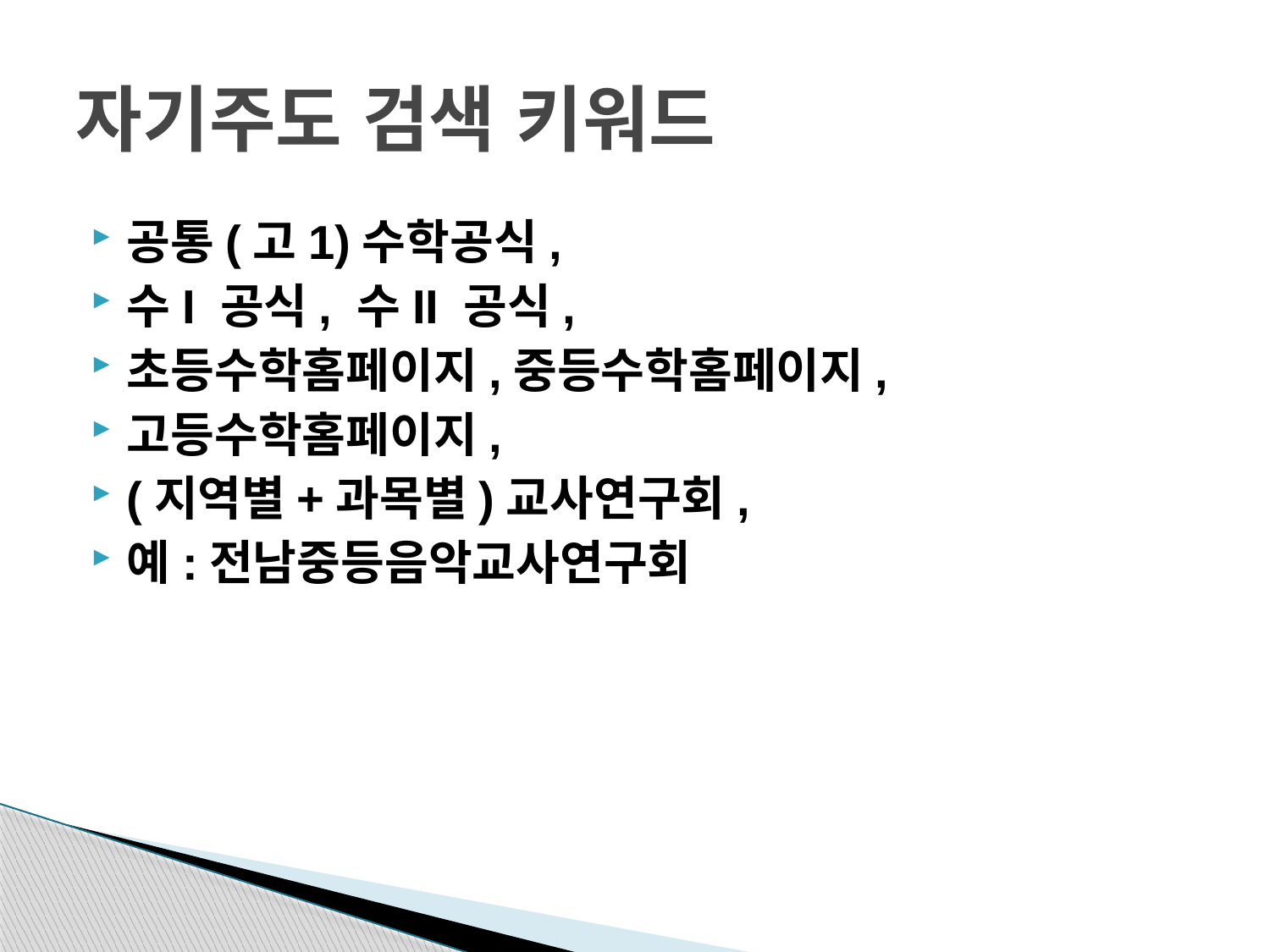

# 자기주도 검색 키워드
공통(고1)수학공식,
수Ι 공식, 수ΙΙ 공식,
초등수학홈페이지,중등수학홈페이지,
고등수학홈페이지,
(지역별+과목별)교사연구회,
예:전남중등음악교사연구회